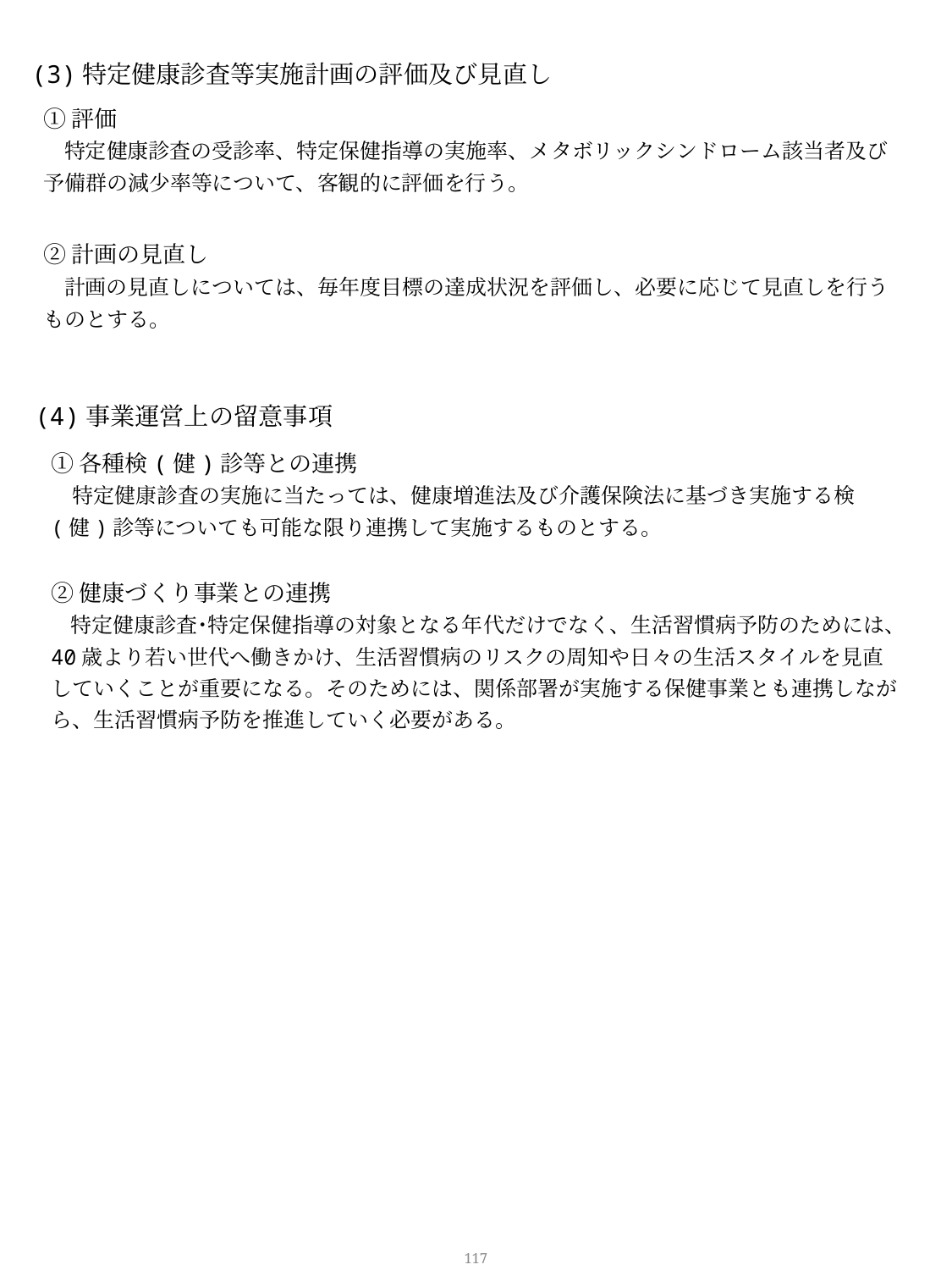

(3)特定健康診査等実施計画の評価及び見直し
①評価
　特定健康診査の受診率、特定保健指導の実施率、メタボリックシンドローム該当者及び予備群の減少率等について、客観的に評価を行う。

②計画の見直し
　計画の見直しについては、毎年度目標の達成状況を評価し、必要に応じて見直しを行うものとする。

(4)事業運営上の留意事項
①各種検(健)診等との連携
　特定健康診査の実施に当たっては、健康増進法及び介護保険法に基づき実施する検(健)診等についても可能な限り連携して実施するものとする。

②健康づくり事業との連携
　特定健康診査･特定保健指導の対象となる年代だけでなく、生活習慣病予防のためには、40歳より若い世代へ働きかけ、生活習慣病のリスクの周知や日々の生活スタイルを見直していくことが重要になる。そのためには、関係部署が実施する保健事業とも連携しながら、生活習慣病予防を推進していく必要がある。

117